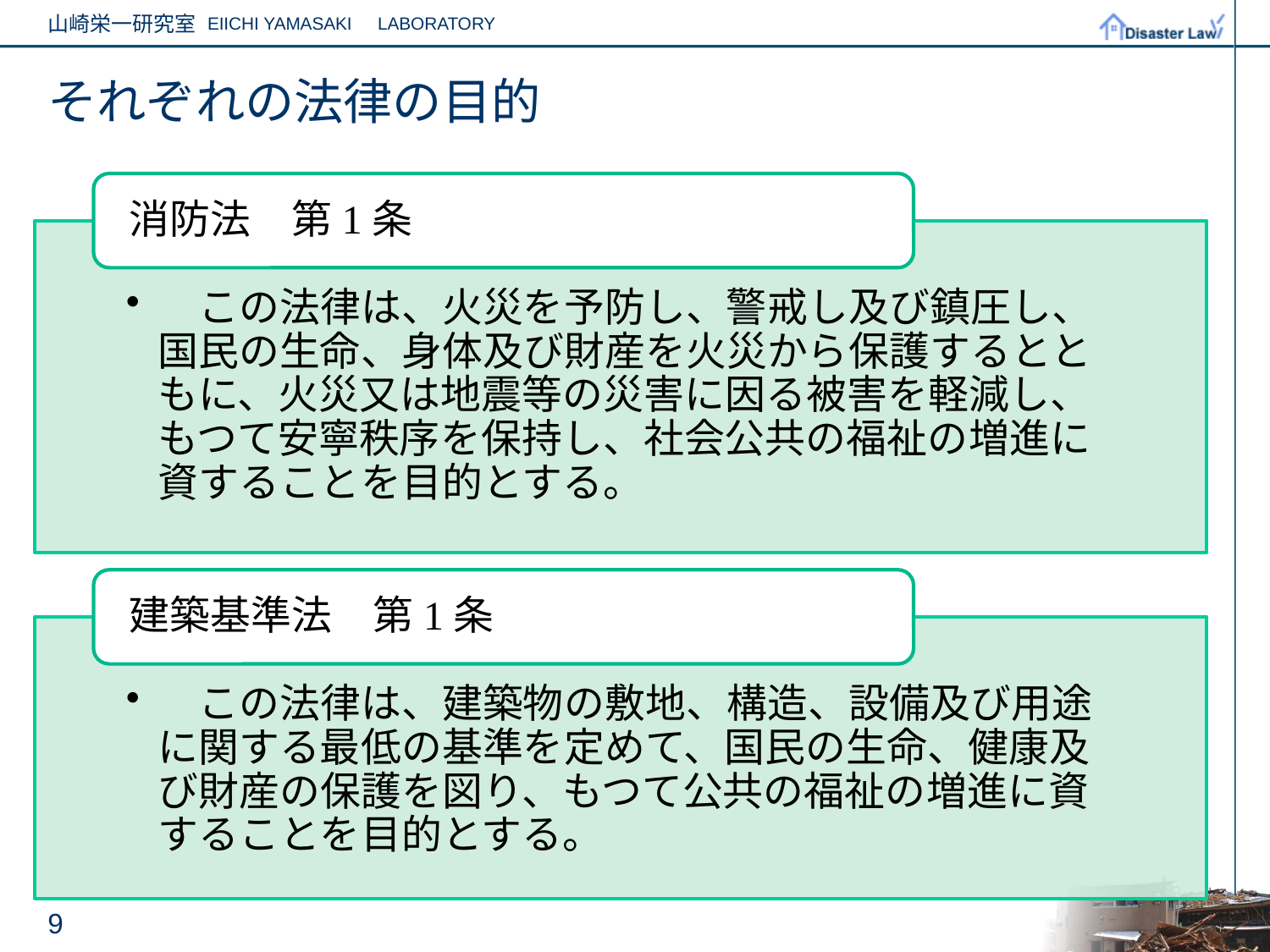

# それぞれの法律の目的
　この法律は、火災を予防し、警戒し及び鎮圧し、国民の生命、身体及び財産を火災から保護するとともに、火災又は地震等の災害に因る被害を軽減し、もつて安寧秩序を保持し、社会公共の福祉の増進に資することを目的とする。
消防法　第1条
　この法律は、建築物の敷地、構造、設備及び用途に関する最低の基準を定めて、国民の生命、健康及び財産の保護を図り、もつて公共の福祉の増進に資することを目的とする。
建築基準法　第1条
9